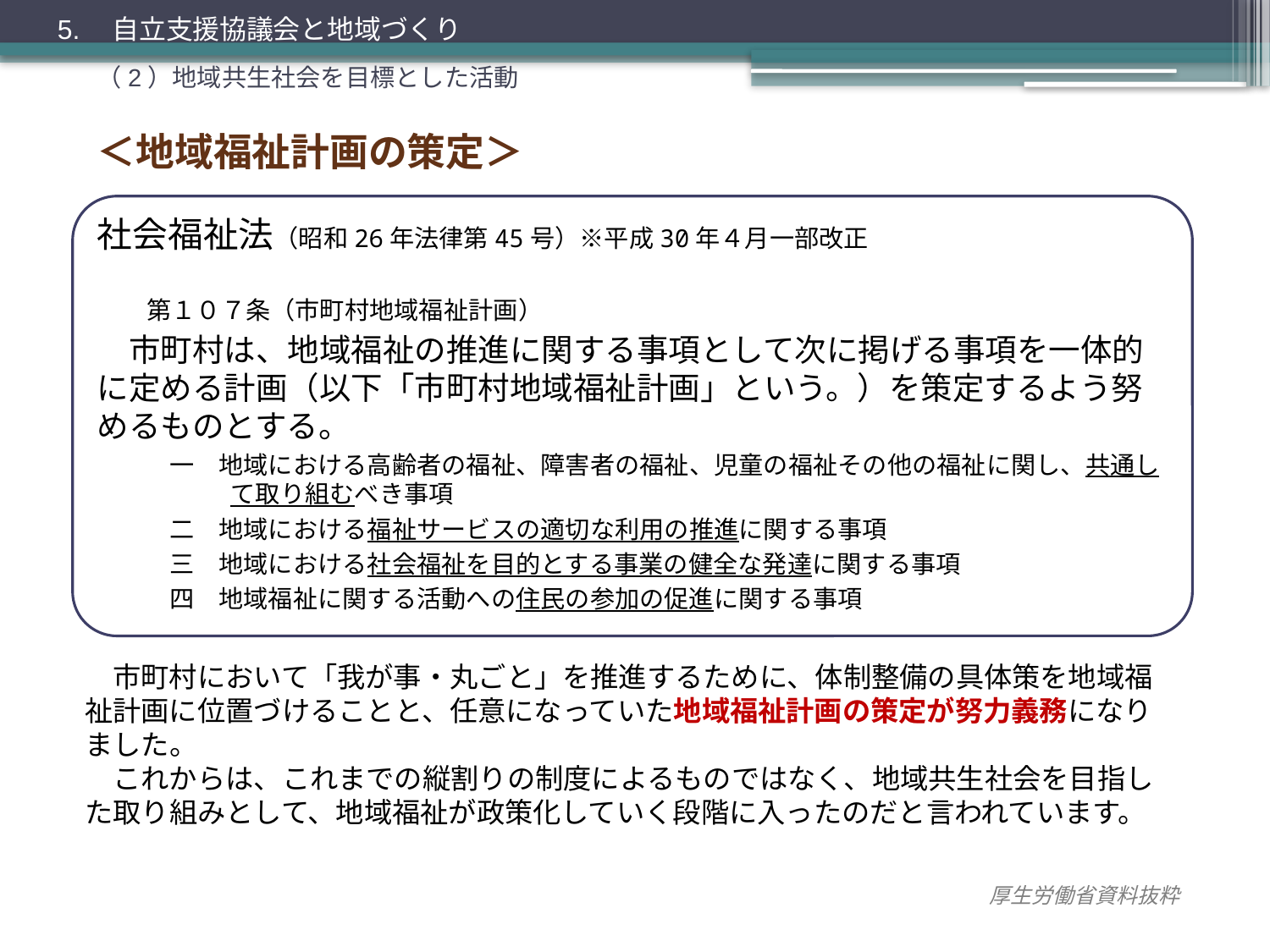

5.　自立支援協議会と地域づくり
（2）地域共生社会を目標とした活動

# ＜地域福祉計画の策定＞

社会福祉法（昭和26年法律第45号）※平成30年４月一部改正

　　第１０７条（市町村地域福祉計画）
　市町村は、地域福祉の推進に関する事項として次に掲げる事項を一体的に定める計画（以下「市町村地域福祉計画」という。）を策定するよう努めるものとする。
一　地域における高齢者の福祉、障害者の福祉、児童の福祉その他の福祉に関し、共通して取り組むべき事項
二　地域における福祉サービスの適切な利用の推進に関する事項
三　地域における社会福祉を目的とする事業の健全な発達に関する事項
四　地域福祉に関する活動への住民の参加の促進に関する事項
　市町村において「我が事・丸ごと」を推進するために、体制整備の具体策を地域福祉計画に位置づけることと、任意になっていた地域福祉計画の策定が努力義務になりました。
　これからは、これまでの縦割りの制度によるものではなく、地域共生社会を目指した取り組みとして、地域福祉が政策化していく段階に入ったのだと言われています。
厚生労働省資料抜粋